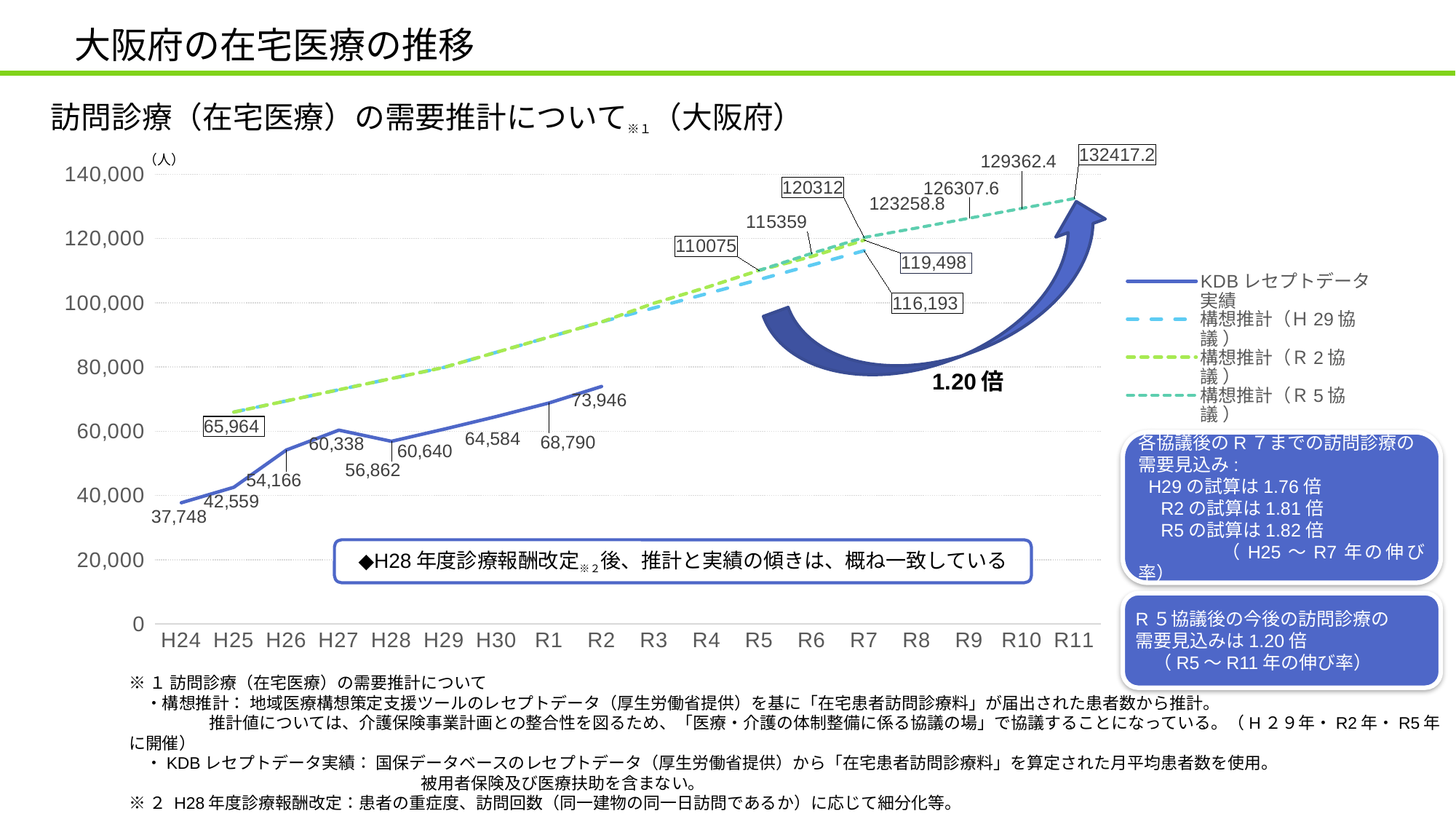

大阪府の在宅医療の推移
訪問診療（在宅医療）の需要推計について※１（大阪府）

### Chart

| Category | KDBレセプトデータ実績 | 構想推計（Ｈ29協議 ） | 構想推計（Ｒ2協議 ） | 構想推計（Ｒ5協議 ） |
|---|---|---|---|---|
| H24 | 37748.2 | None | None | None |
| H25 | 42558.6 | 65964.0 | 65964.0 | None |
| H26 | 54165.99999999998 | 69457.0 | 69457.0 | None |
| H27 | 60337.79999999999 | 72928.0 | 72928.0 | None |
| H28 | 56861.999999999985 | 76407.0 | 76407.0 | None |
| H29 | 60640.20000000001 | 79879.0 | 79879.0 | None |
| H30 | 64584.19999999998 | 84596.0 | 84596.0 | None |
| R1 | 68790.0 | 89324.0 | 89324.0 | None |
| R2 | 73946.0 | 94033.0 | 94033.0 | None |
| R3 | None | 98407.0 | 99857.0 | None |
| R4 | None | 102809.0 | 104776.0 | None |
| R5 | None | 107202.0 | 110075.0 | 110075.0 |
| R6 | None | 111716.0 | 114383.0 | 115359.0 |
| R7 | None | 116193.0 | 119498.0 | 120312.0 |
| R8 | None | None | None | 123258.8 |
| R9 | None | None | None | 126307.6 |
| R10 | None | None | None | 129362.40000000001 |
| R11 | None | None | None | 132417.2 |
（人）

各協議後のR７までの訪問診療の
需要見込み:
  H29の試算は1.76倍
　R2の試算は1.81倍
　R5の試算は1.82倍
　　　　（H25～R7年の伸び率）
◆H28年度診療報酬改定※２後、推計と実績の傾きは、概ね一致している
R５協議後の今後の訪問診療の
需要見込みは1.20倍
　（R5～R11年の伸び率）
※１ 訪問診療（在宅医療）の需要推計について
　・構想推計： 地域医療構想策定支援ツールのレセプトデータ（厚生労働省提供）を基に「在宅患者訪問診療料」が届出された患者数から推計。
                    推計値については、介護保険事業計画との整合性を図るため、「医療・介護の体制整備に係る協議の場」で協議することになっている。（H２９年・R2年・R5年に開催）
　・KDBレセプトデータ実績： 国保データベースのレセプトデータ（厚生労働省提供）から「在宅患者訪問診療料」を算定された月平均患者数を使用。
　　　　　　　　　　　　　　　　　  被用者保険及び医療扶助を含まない。
※２ H28年度診療報酬改定：患者の重症度、訪問回数（同一建物の同一日訪問であるか）に応じて細分化等。